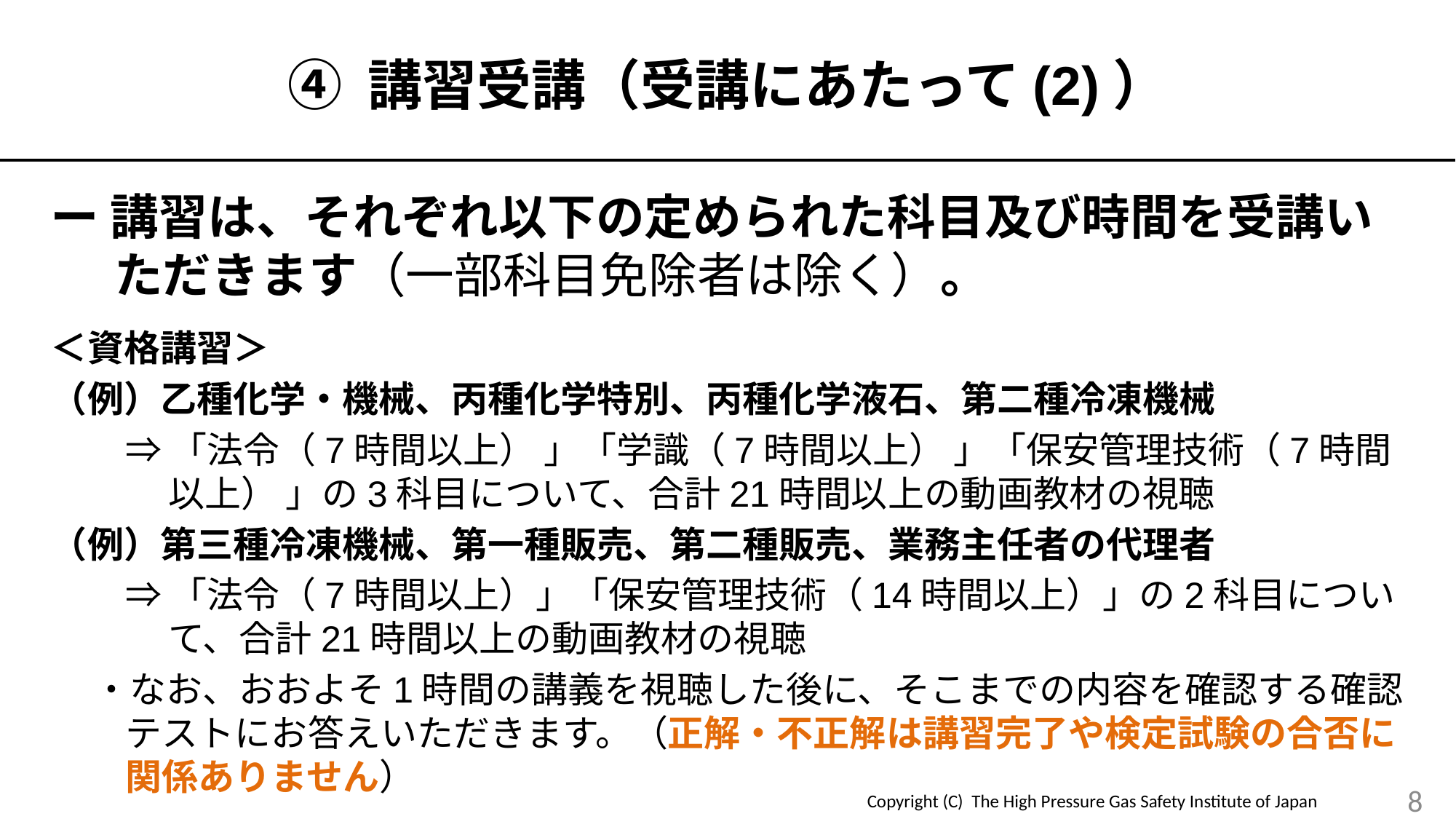

④ 講習受講（受講にあたって(2)）

ー 講習は、それぞれ以下の定められた科目及び時間を受講いただきます（一部科目免除者は除く）。

＜資格講習＞
（例）乙種化学・機械、丙種化学特別、丙種化学液石、第二種冷凍機械
⇒「法令（7時間以上） 」「学識（7時間以上） 」「保安管理技術（7時間以上） 」の3科目について、合計21時間以上の動画教材の視聴
（例）第三種冷凍機械、第一種販売、第二種販売、業務主任者の代理者
⇒「法令（7時間以上）」「保安管理技術（14時間以上）」の2科目について、合計21時間以上の動画教材の視聴
・なお、おおよそ1時間の講義を視聴した後に、そこまでの内容を確認する確認テストにお答えいただきます。（正解・不正解は講習完了や検定試験の合否に関係ありません）
8